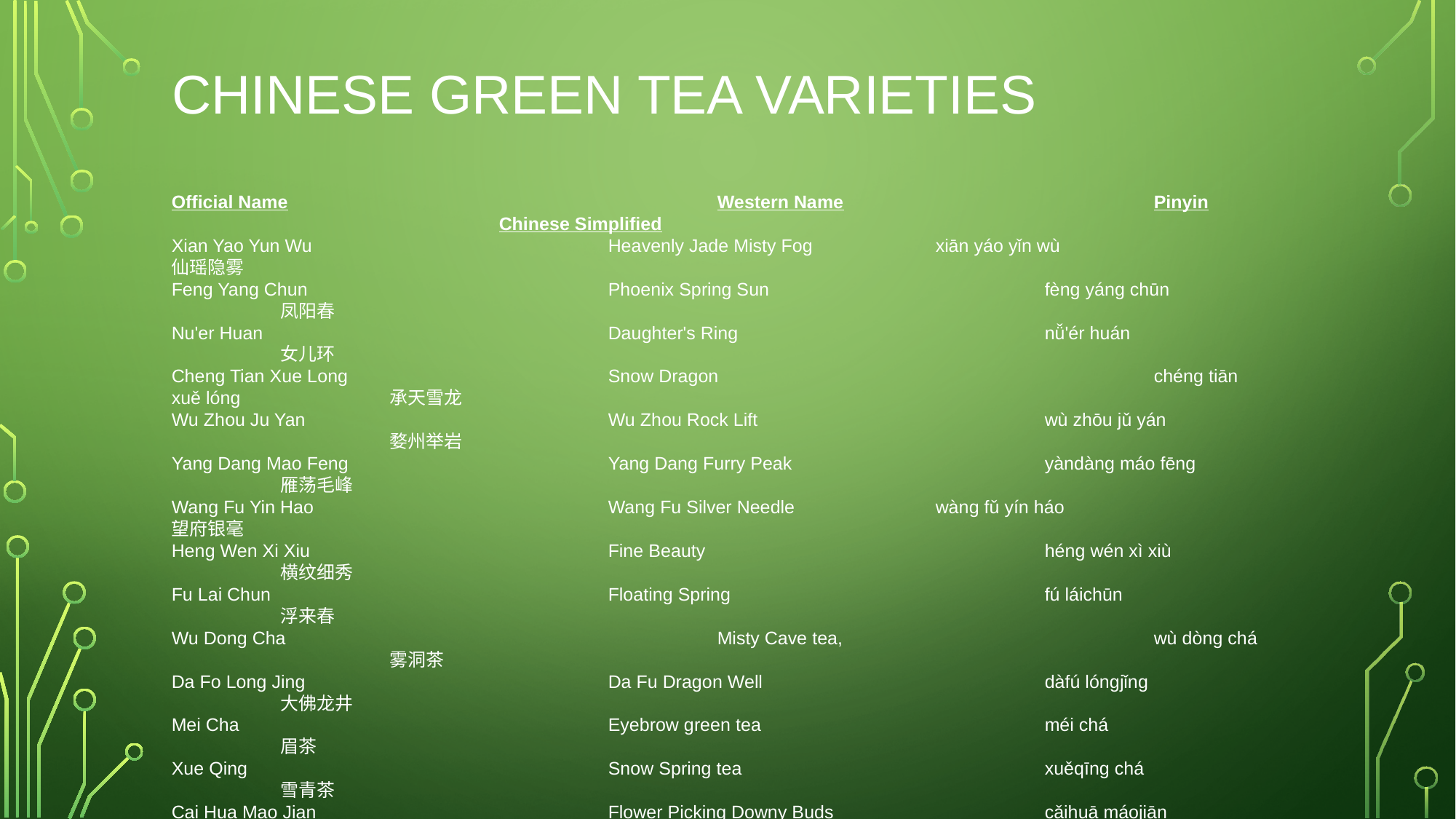

# Chinese Green Tea Varieties
Official Name				Western Name			Pinyin				Chinese Simplified
Xian Yao Yun Wu			Heavenly Jade Misty Fog		xiān yáo yǐn wù		仙瑶隐雾
Feng Yang Chun			Phoenix Spring Sun			fèng yáng chūn		凤阳春
Nu'er Huan				Daughter's Ring			nǚ'ér huán			女儿环
Cheng Tian Xue Long			Snow Dragon				chéng tiān xuě lóng		承天雪龙
Wu Zhou Ju Yan			Wu Zhou Rock Lift			wù zhōu jǔ yán			婺州举岩
Yang Dang Mao Feng			Yang Dang Furry Peak			yàndàng máo fēng		雁荡毛峰
Wang Fu Yin Hao			Wang Fu Silver Needle		wàng fǔ yín háo		望府银毫
Heng Wen Xi Xiu			Fine Beauty				héng wén xì xiù		横纹细秀
Fu Lai Chun				Floating Spring			fú láichūn			浮来春
Wu Dong Cha				Misty Cave tea, 			wù dòng chá			雾洞茶
Da Fo Long Jing			Da Fu Dragon Well			dàfú lóngjǐng			大佛龙井
Mei Cha				Eyebrow green tea			méi chá			眉茶
Xue Qing				Snow Spring tea			xuěqīng chá			雪青茶
Cai Hua Mao Jian			Flower Picking Downy Buds		cǎihuā máojiān			采花毛尖